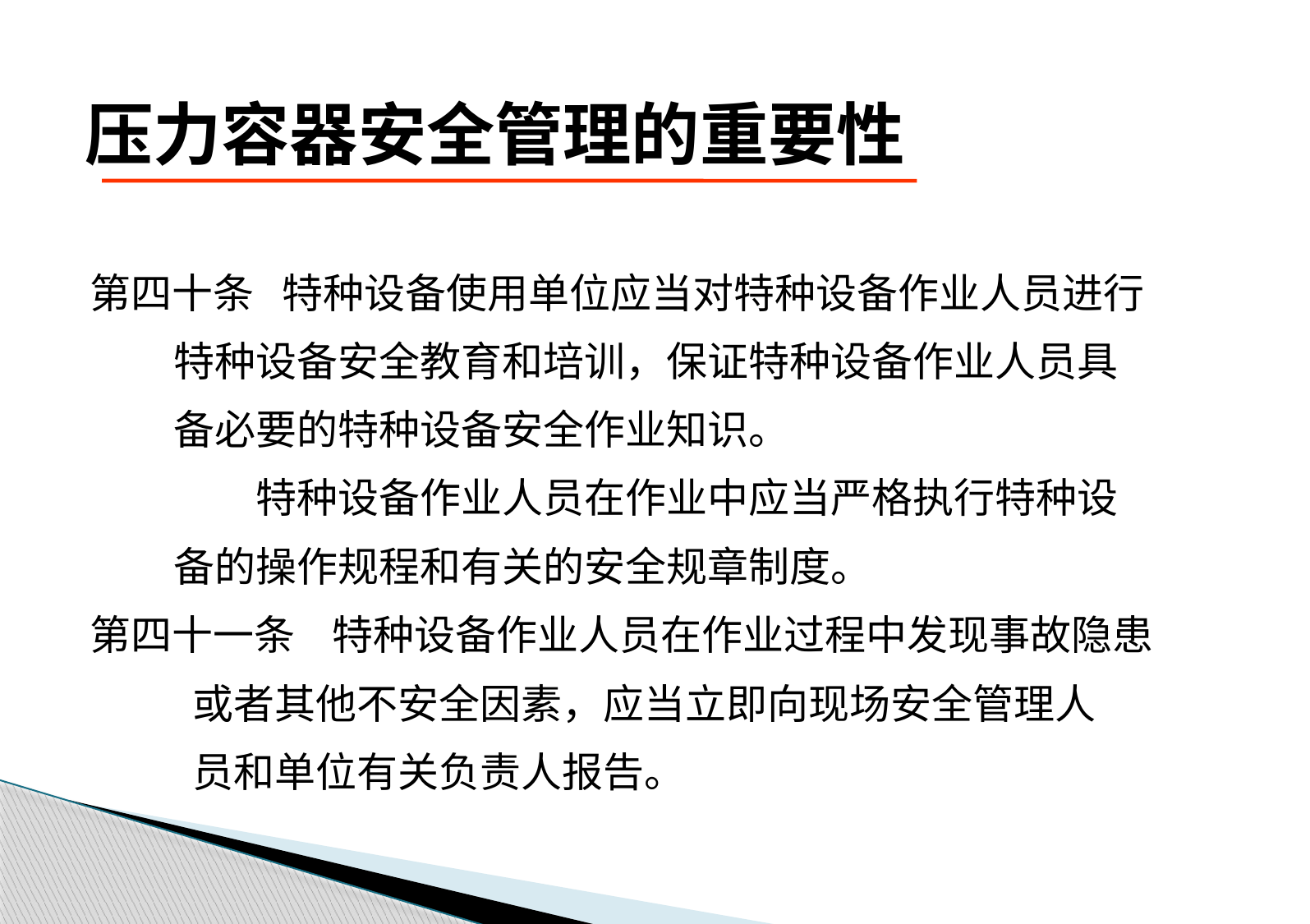

# 压力容器安全管理的重要性

第四十条   特种设备使用单位应当对特种设备作业人员进行
        特种设备安全教育和培训，保证特种设备作业人员具
        备必要的特种设备安全作业知识。
　　         特种设备作业人员在作业中应当严格执行特种设
        备的操作规程和有关的安全规章制度。
第四十一条    特种设备作业人员在作业过程中发现事故隐患
          或者其他不安全因素，应当立即向现场安全管理人
          员和单位有关负责人报告。